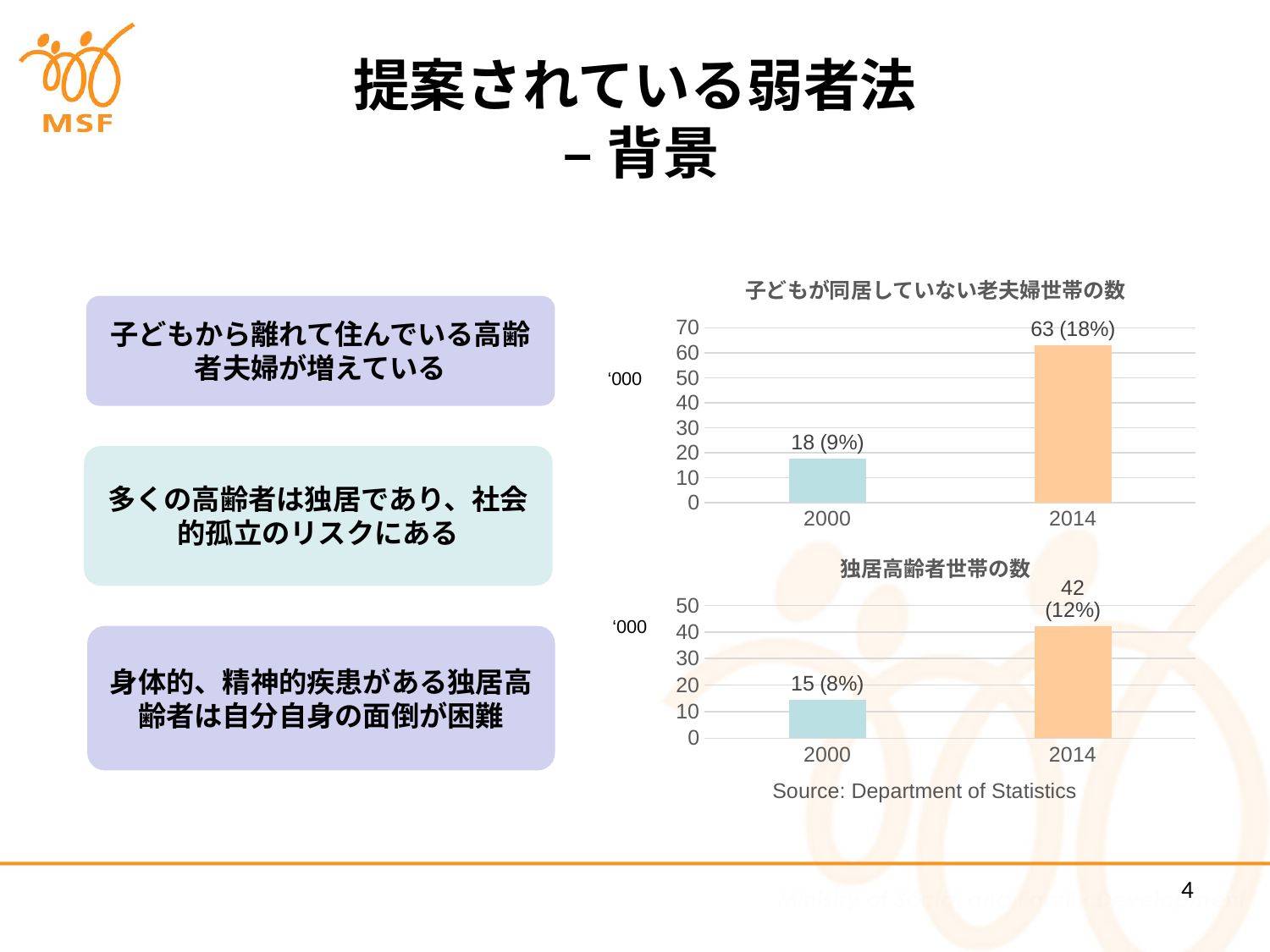

# 提案されている弱者法 – 背景

### Chart: 子どもが同居していない老夫婦世帯の数

| Category | Column1 |
|---|---|
| 2000 | 17.7 |
| 2014 | 62.9 |
子どもから離れて住んでいる高齢者夫婦が増えている
‘000
多くの高齢者は独居であり、社会的孤立のリスクにある

### Chart: 独居高齢者世帯の数

| Category | Column1 |
|---|---|
| 2000 | 14.5 |
| 2014 | 42.1 |
‘000
身体的、精神的疾患がある独居高齢者は自分自身の面倒が困難
Source: Department of Statistics
4